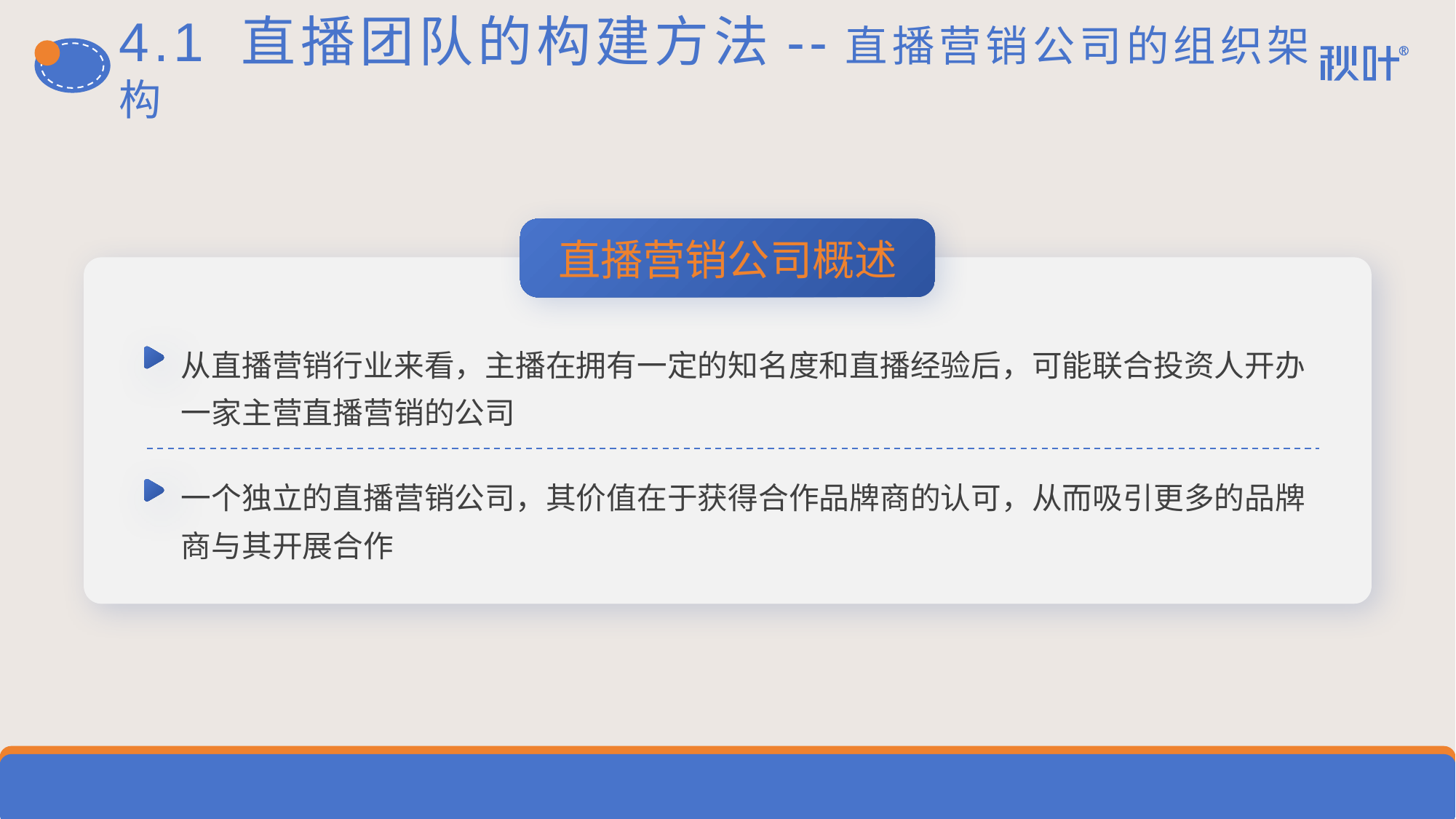

# 4.1 直播团队的构建方法--直播营销公司的组织架构

直播营销公司概述

从直播营销行业来看，主播在拥有一定的知名度和直播经验后，可能联合投资人开办一家主营直播营销的公司

一个独立的直播营销公司，其价值在于获得合作品牌商的认可，从而吸引更多的品牌商与其开展合作